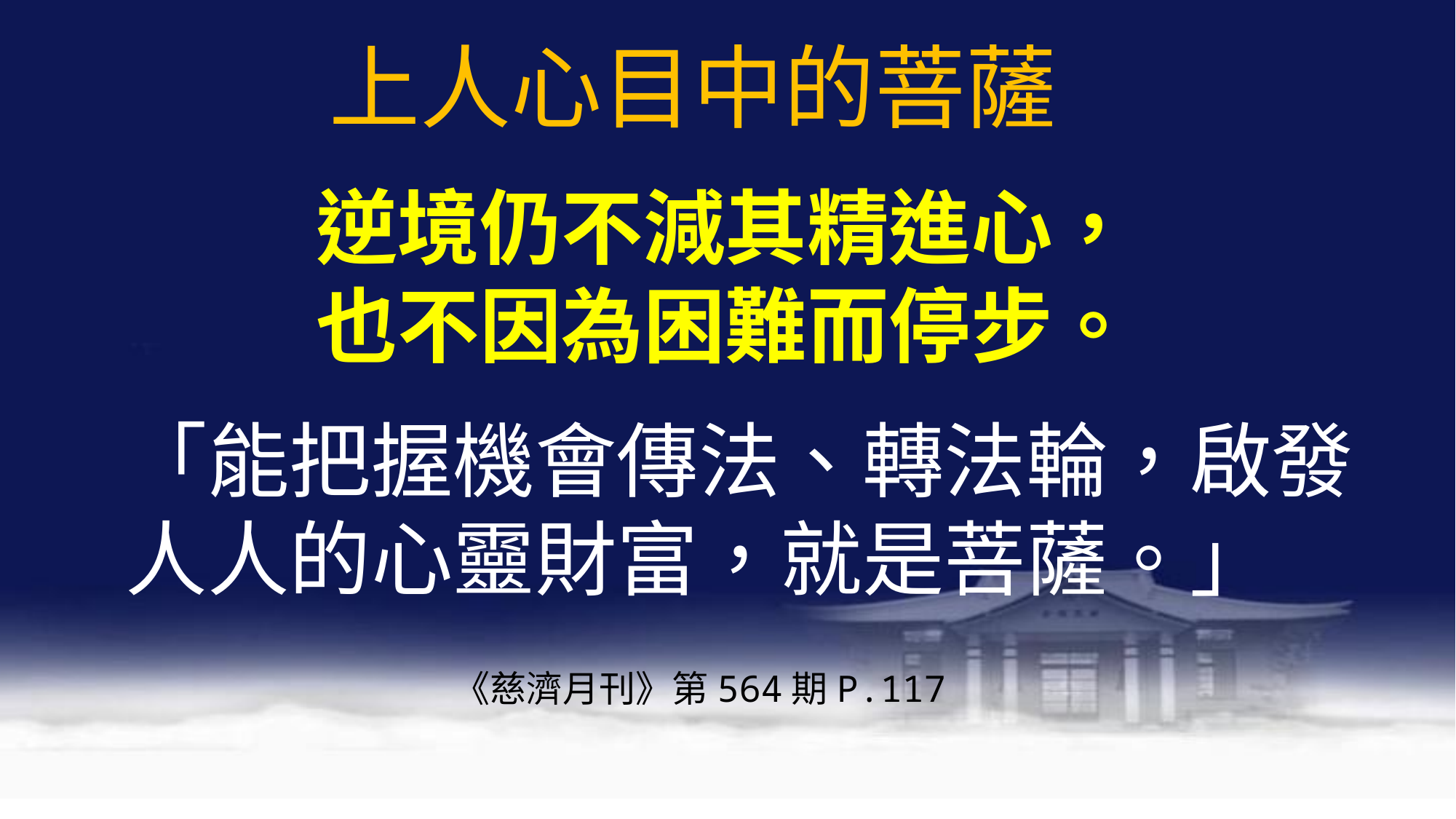

上人心目中的菩薩
逆境仍不減其精進心，
也不因為困難而停步。
# 「能把握機會傳法、轉法輪，啟發人人的心靈財富，就是菩薩。」
《慈濟月刊》第564期P.117